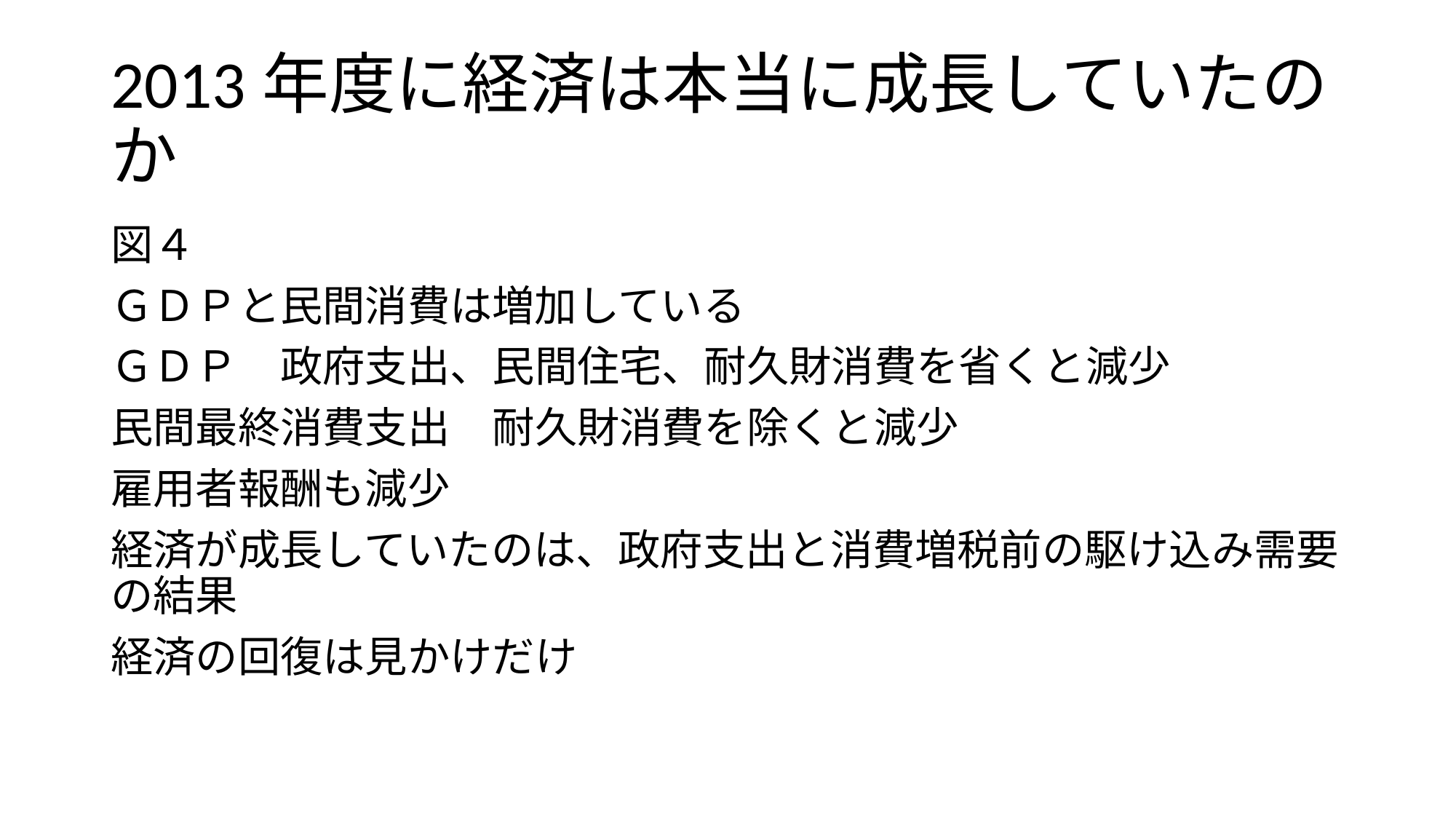

# 2013年度に経済は本当に成長していたのか
図４
ＧＤＰと民間消費は増加している
ＧＤＰ　政府支出、民間住宅、耐久財消費を省くと減少
民間最終消費支出　耐久財消費を除くと減少
雇用者報酬も減少
経済が成長していたのは、政府支出と消費増税前の駆け込み需要の結果
経済の回復は見かけだけ